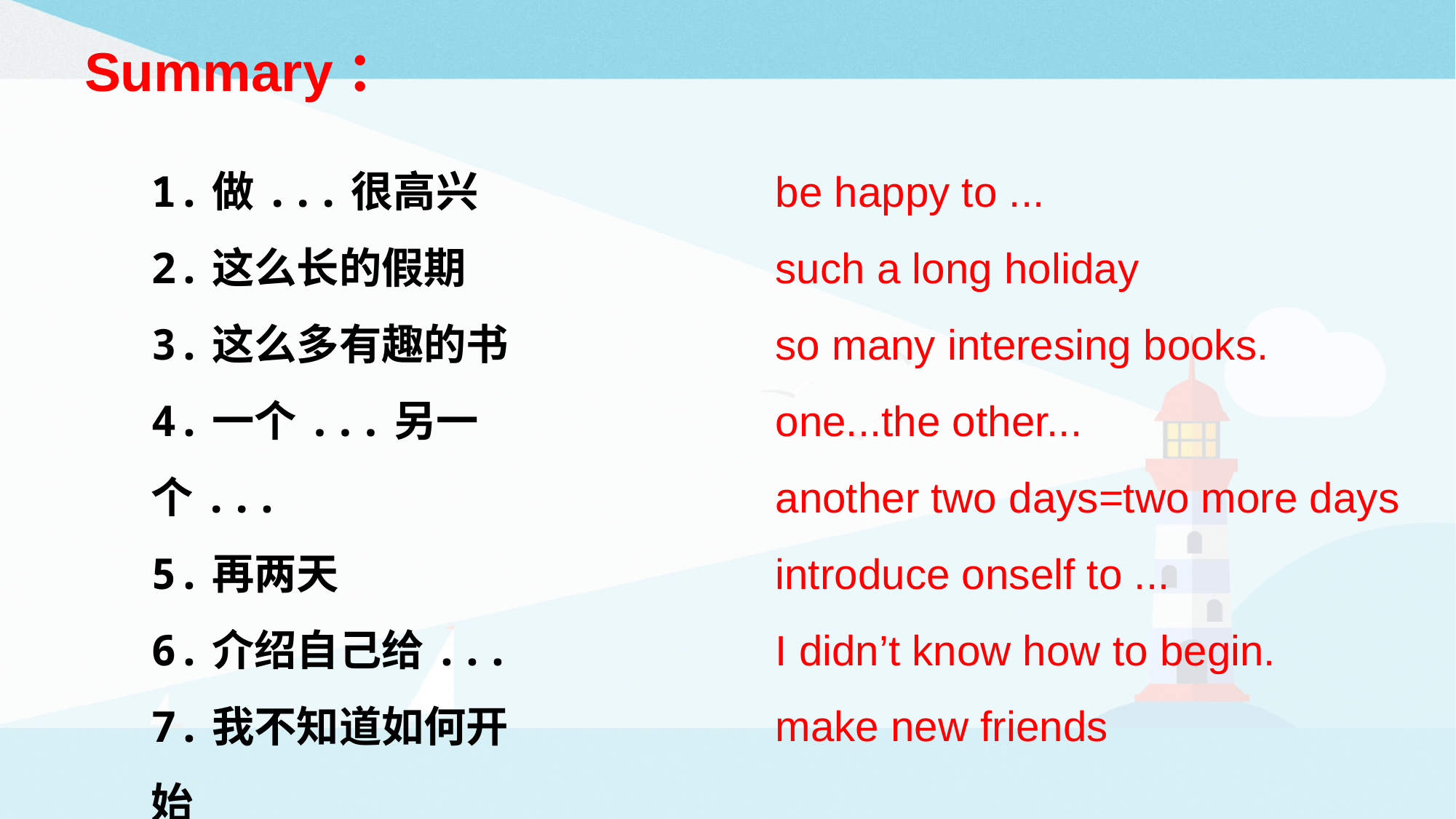

Summary：
be happy to ...
such a long holiday
so many interesing books.
one...the other...
another two days=two more days
introduce onself to ...
I didn’t know how to begin.
make new friends
1.做...很高兴
2.这么长的假期
3.这么多有趣的书
4.一个...另一个...
5.再两天
6.介绍自己给...
7.我不知道如何开始
8.结交新朋友